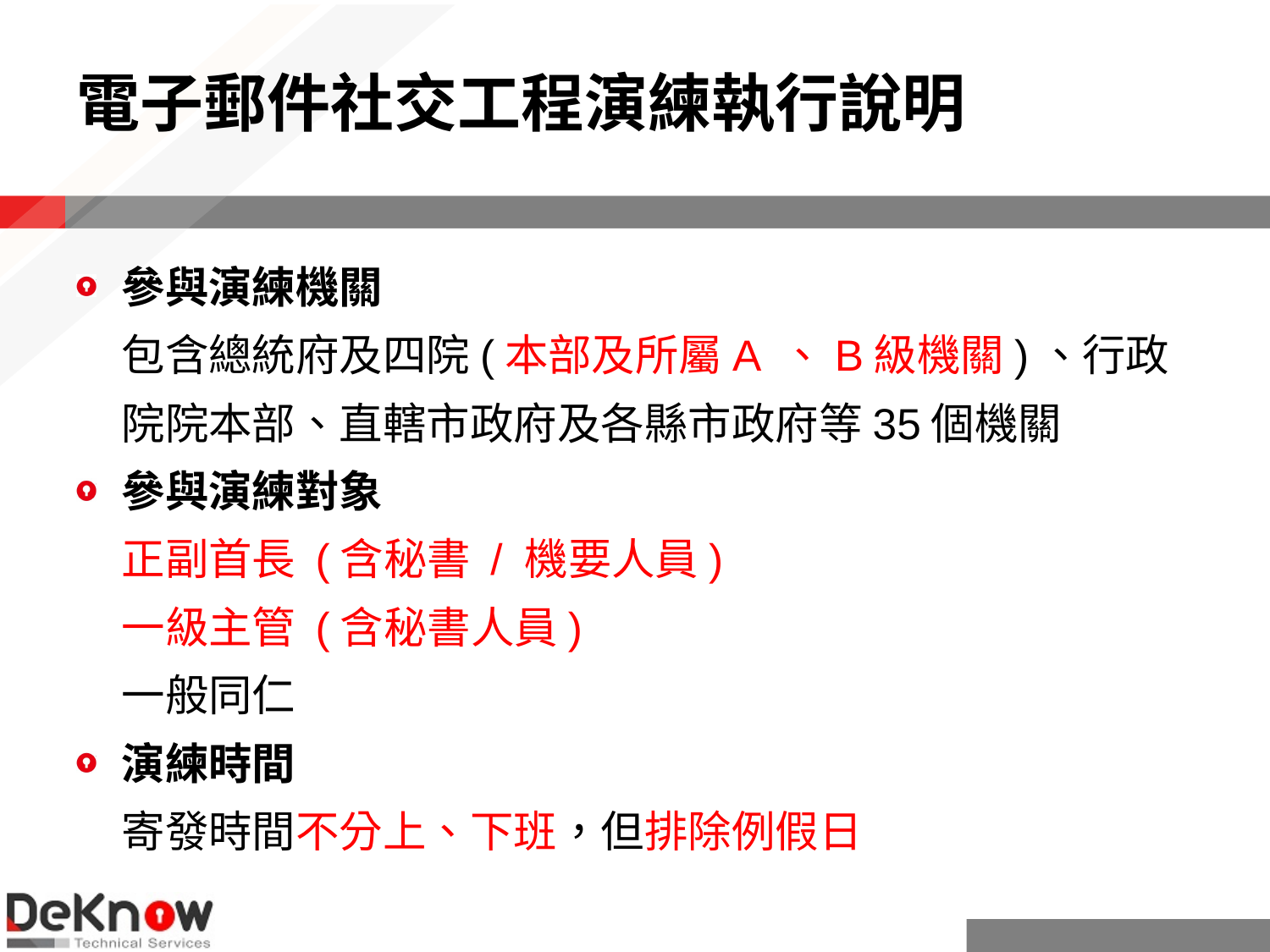

# 電子郵件社交工程演練執行說明
參與演練機關
包含總統府及四院(本部及所屬A 、B級機關)、行政院院本部、直轄市政府及各縣市政府等35個機關
參與演練對象
正副首長 (含秘書 / 機要人員)
一級主管 (含秘書人員)
一般同仁
演練時間
寄發時間不分上、下班，但排除例假日